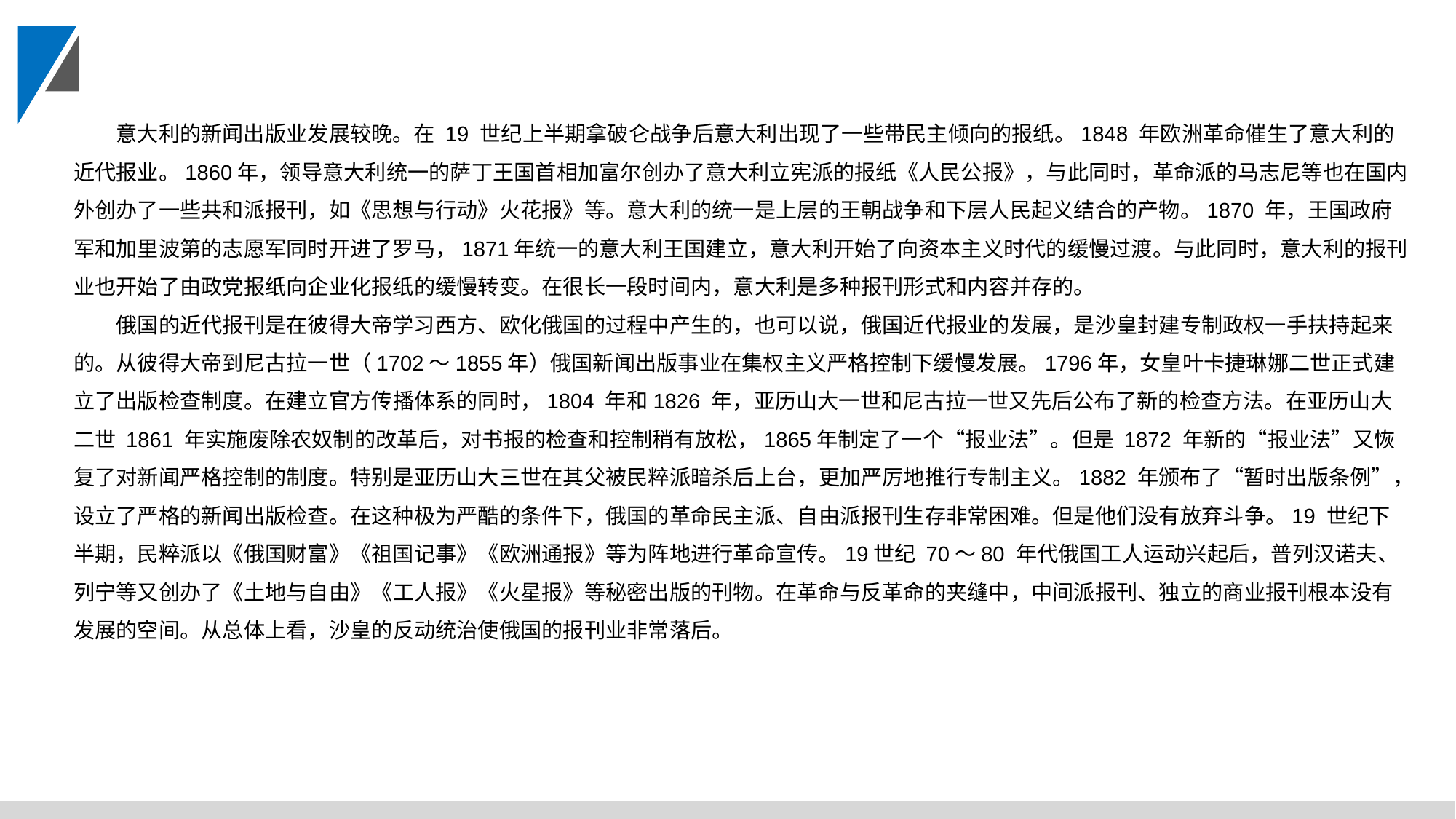

意大利的新闻出版业发展较晚。在 19 世纪上半期拿破仑战争后意大利出现了一些带民主倾向的报纸。1848 年欧洲革命催生了意大利的近代报业。1860年，领导意大利统一的萨丁王国首相加富尔创办了意大利立宪派的报纸《人民公报》，与此同时，革命派的马志尼等也在国内外创办了一些共和派报刊，如《思想与行动》火花报》等。意大利的统一是上层的王朝战争和下层人民起义结合的产物。1870 年，王国政府军和加里波第的志愿军同时开进了罗马，1871年统一的意大利王国建立，意大利开始了向资本主义时代的缓慢过渡。与此同时，意大利的报刊业也开始了由政党报纸向企业化报纸的缓慢转变。在很长一段时间内，意大利是多种报刊形式和内容并存的。
俄国的近代报刊是在彼得大帝学习西方、欧化俄国的过程中产生的，也可以说，俄国近代报业的发展，是沙皇封建专制政权一手扶持起来的。从彼得大帝到尼古拉一世（1702～1855年）俄国新闻出版事业在集权主义严格控制下缓慢发展。1796年，女皇叶卡捷琳娜二世正式建立了出版检查制度。在建立官方传播体系的同时，1804 年和1826 年，亚历山大一世和尼古拉一世又先后公布了新的检查方法。在亚历山大二世 1861 年实施废除农奴制的改革后，对书报的检查和控制稍有放松，1865年制定了一个“报业法”。但是 1872 年新的“报业法”又恢复了对新闻严格控制的制度。特别是亚历山大三世在其父被民粹派暗杀后上台，更加严厉地推行专制主义。1882 年颁布了“暂时出版条例”，设立了严格的新闻出版检查。在这种极为严酷的条件下，俄国的革命民主派、自由派报刊生存非常困难。但是他们没有放弃斗争。19 世纪下半期，民粹派以《俄国财富》《祖国记事》《欧洲通报》等为阵地进行革命宣传。19世纪 70～80 年代俄国工人运动兴起后，普列汉诺夫、列宁等又创办了《土地与自由》《工人报》《火星报》等秘密出版的刊物。在革命与反革命的夹缝中，中间派报刊、独立的商业报刊根本没有发展的空间。从总体上看，沙皇的反动统治使俄国的报刊业非常落后。